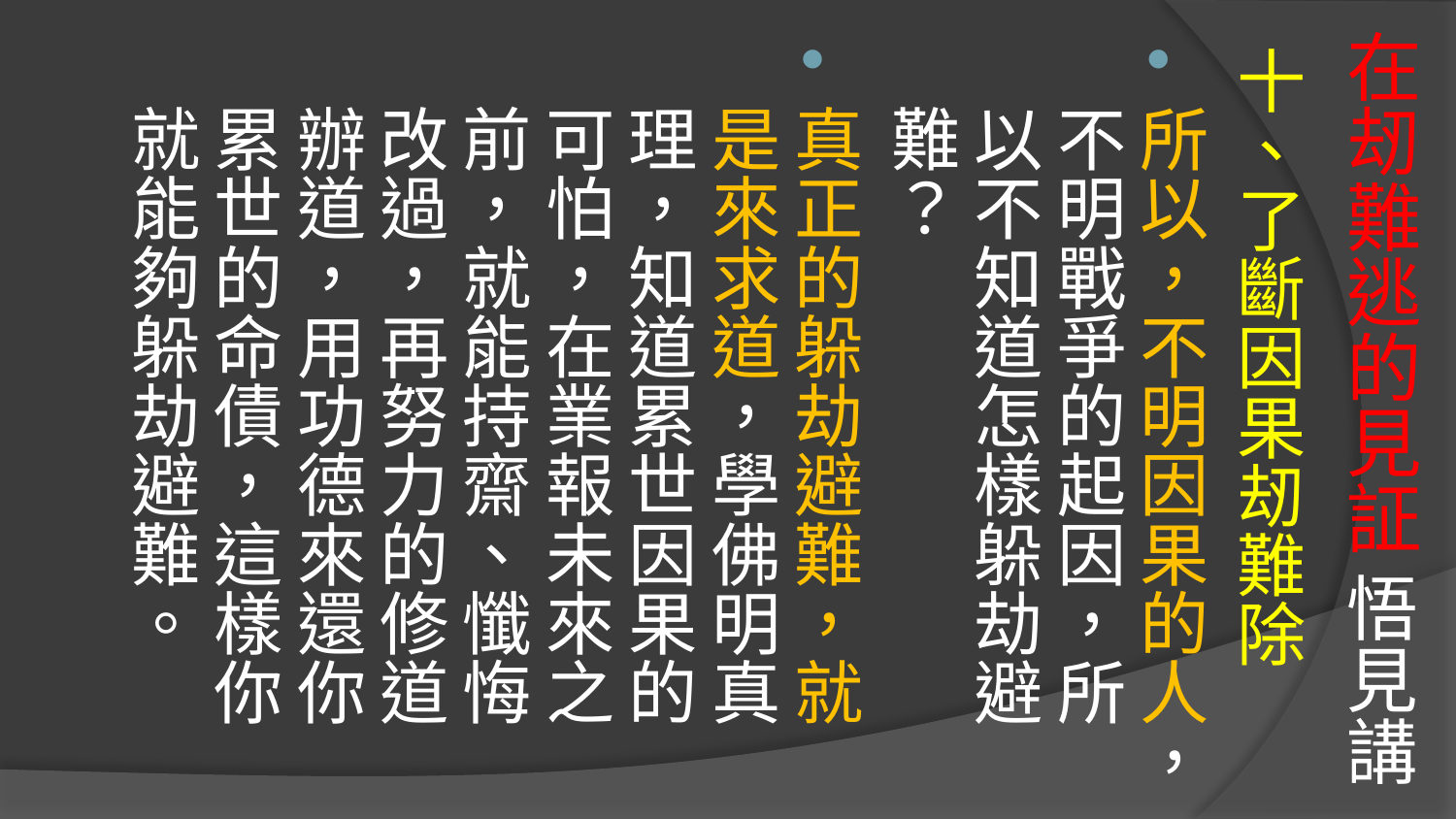

# 在刼難逃的見証 悟見講
十、了斷因果刼難除
所以，不明因果的人，不明戰爭的起因，所以不知道怎樣躲劫避難？
真正的躲劫避難，就是來求道，學佛明真理，知道累世因果的可怕，在業報未來之前，就能持齋、懺悔改過，再努力的修道辦道，用功德來還你累世的命債，這樣你就能夠躲劫避難。